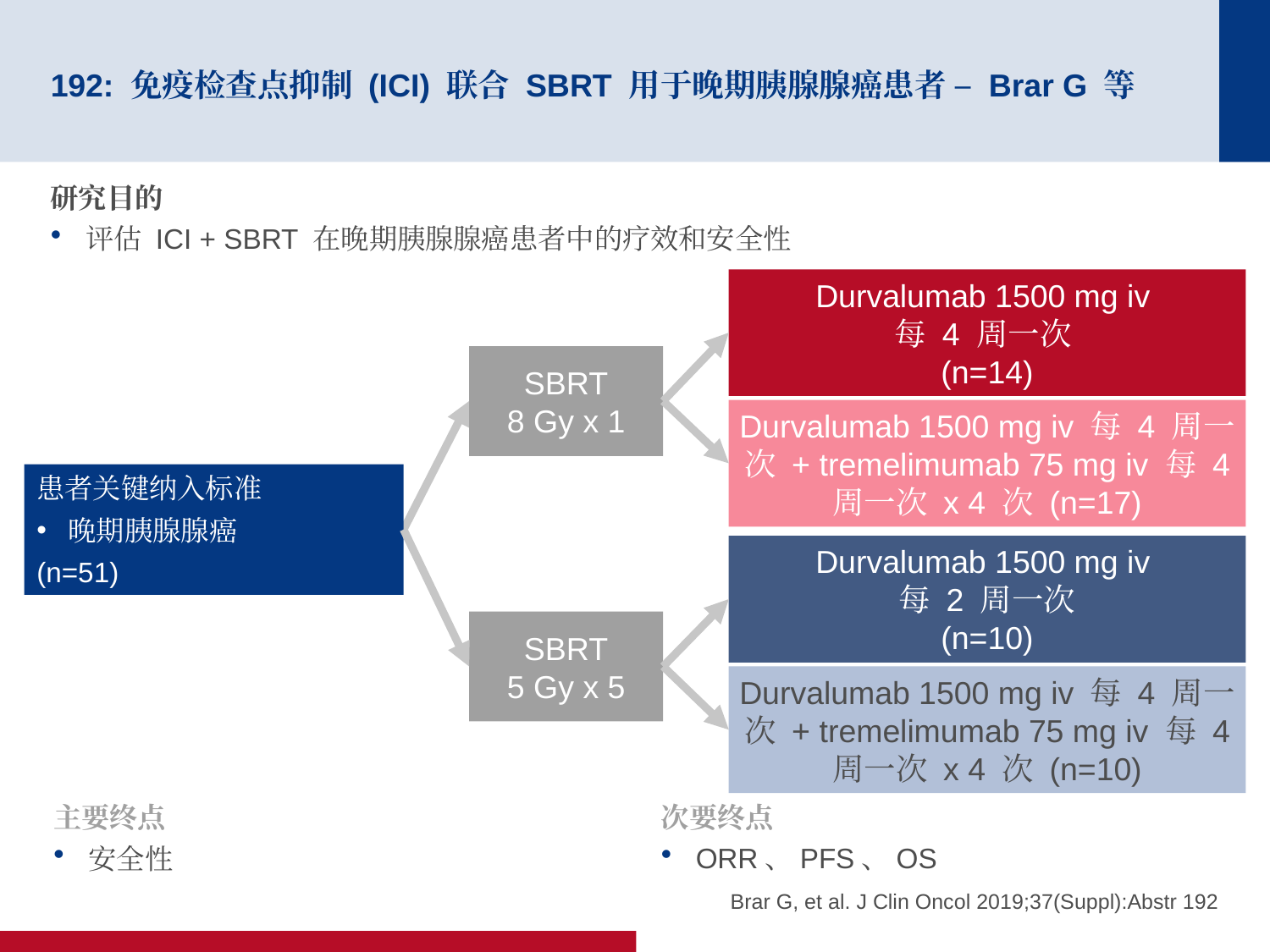

# 192: 免疫检查点抑制 (ICI) 联合 SBRT 用于晚期胰腺腺癌患者 – Brar G 等
研究目的
评估 ICI + SBRT 在晚期胰腺腺癌患者中的疗效和安全性
Durvalumab 1500 mg iv
每 4 周一次
(n=14)
SBRT
8 Gy x 1
Durvalumab 1500 mg iv 每 4 周一次 + tremelimumab 75 mg iv 每 4 周一次 x 4 次 (n=17)
患者关键纳入标准
晚期胰腺腺癌
(n=51)
Durvalumab 1500 mg iv
每 2 周一次
(n=10)
SBRT
5 Gy x 5
Durvalumab 1500 mg iv 每 4 周一次 + tremelimumab 75 mg iv 每 4 周一次 x 4 次 (n=10)
主要终点
安全性

次要终点
ORR、PFS、OS
Brar G, et al. J Clin Oncol 2019;37(Suppl):Abstr 192